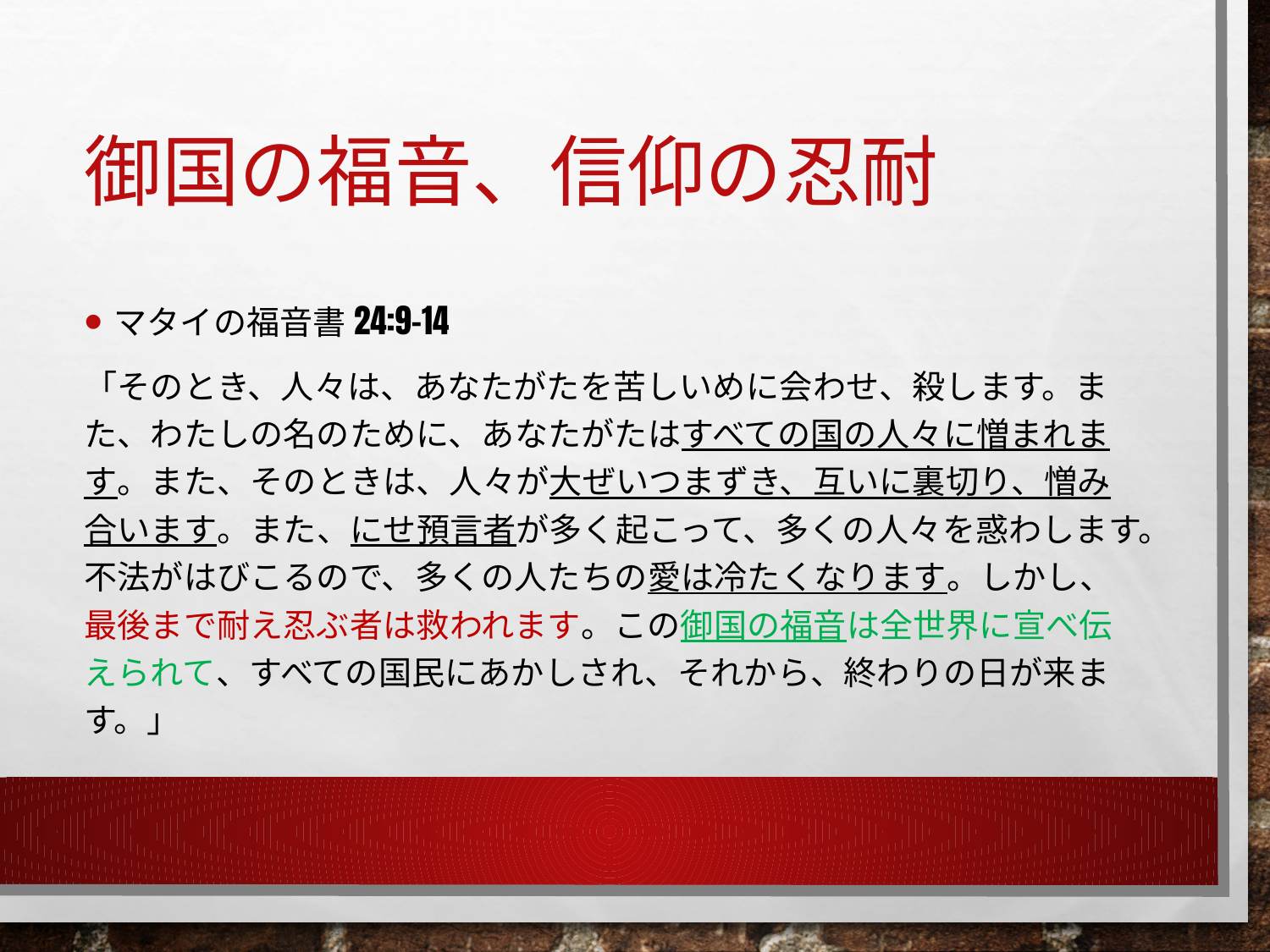

# 御国の福音、信仰の忍耐
マタイの福音書24:9-14
「そのとき、人々は、あなたがたを苦しいめに会わせ、殺します。また、わたしの名のために、あなたがたはすべての国の人々に憎まれます。また、そのときは、人々が大ぜいつまずき、互いに裏切り、憎み合います。また、にせ預言者が多く起こって、多くの人々を惑わします。不法がはびこるので、多くの人たちの愛は冷たくなります。しかし、最後まで耐え忍ぶ者は救われます。この御国の福音は全世界に宣べ伝えられて、すべての国民にあかしされ、それから、終わりの日が来ます。」